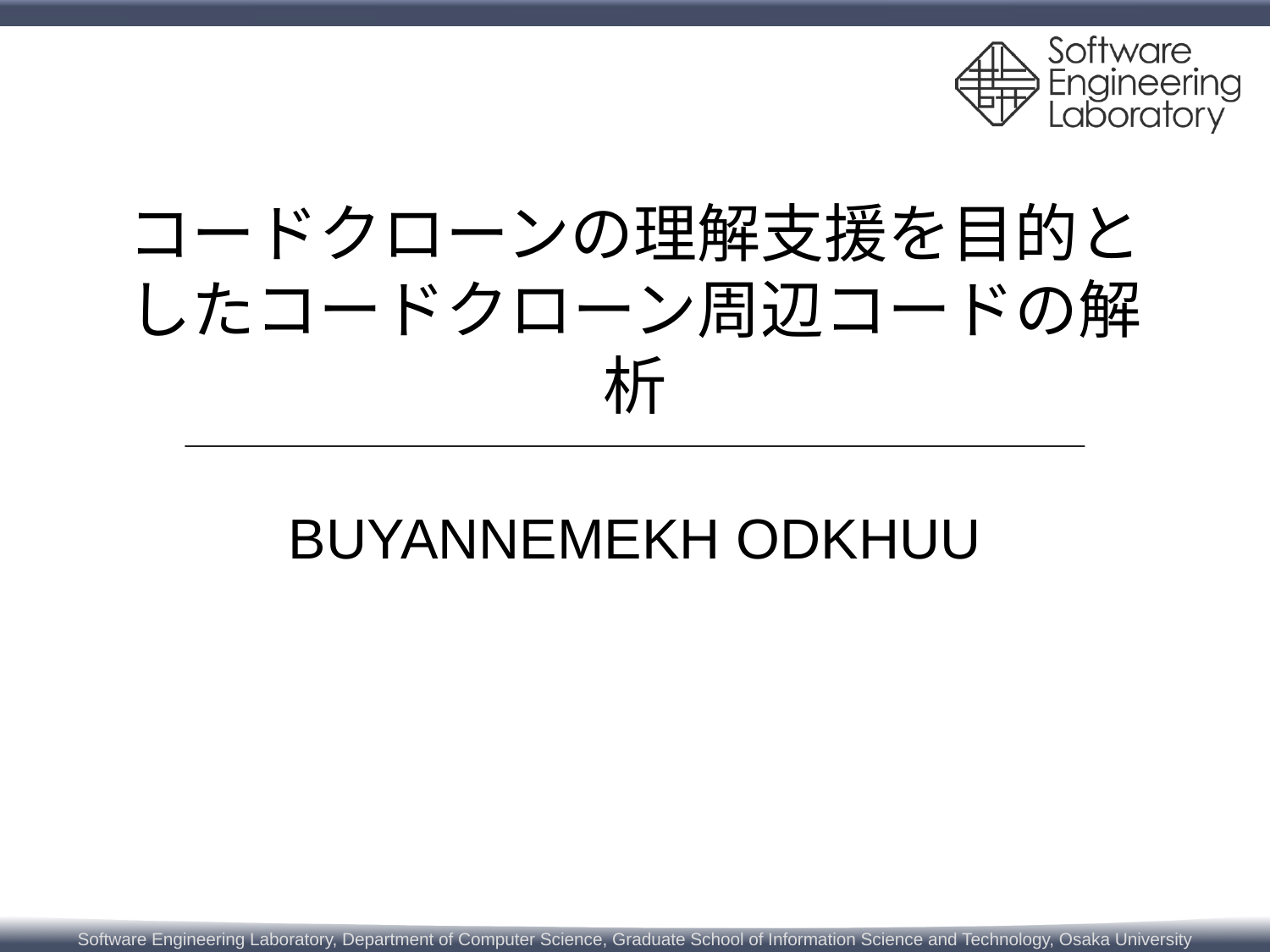

# コードクローンの理解支援を目的としたコードクローン周辺コードの解析
BUYANNEMEKH ODKHUU